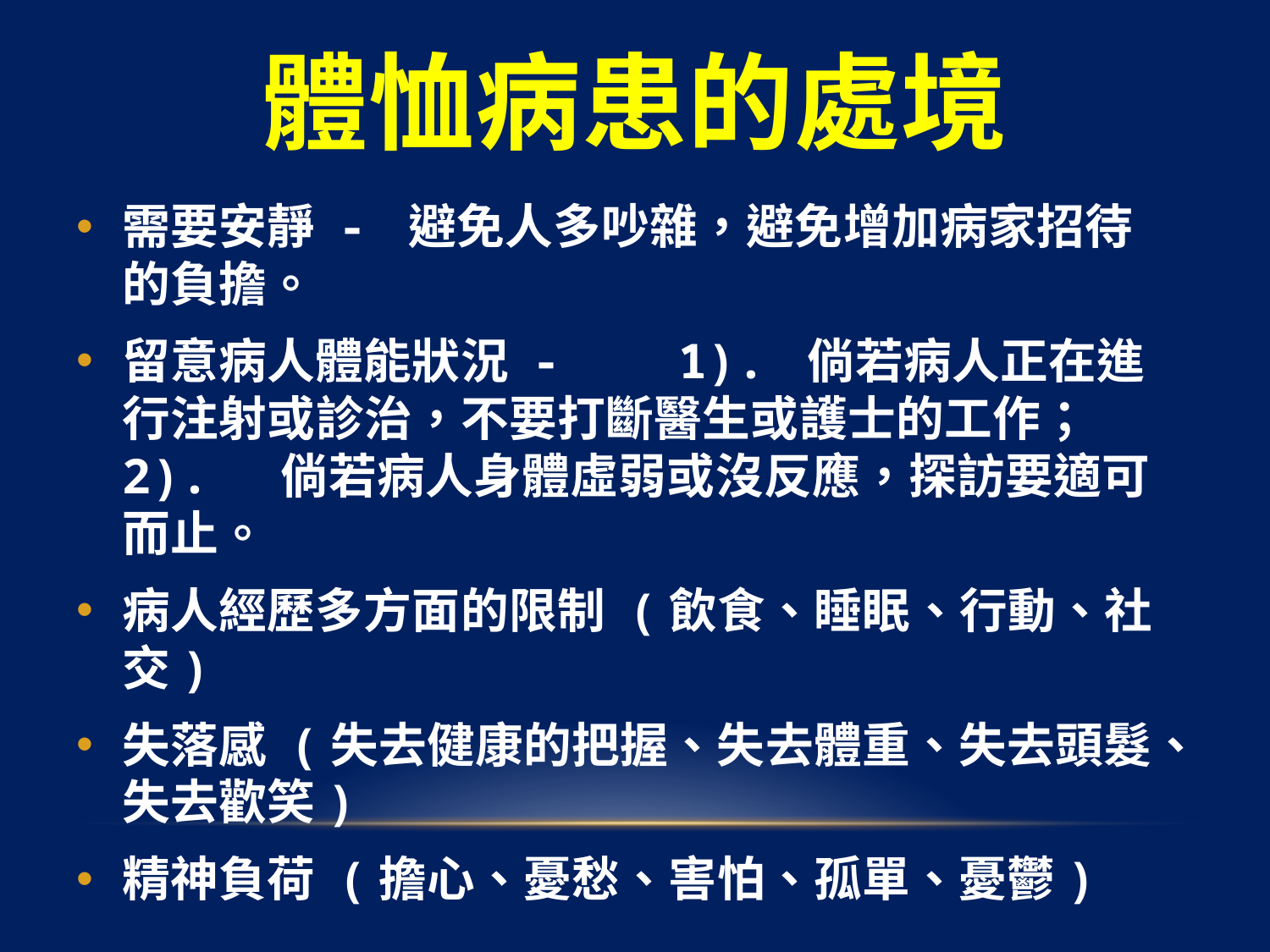

# 體恤病患的處境
需要安靜 - 避免人多吵雜，避免增加病家招待的負擔。
留意病人體能狀況 -    1). 倘若病人正在進行注射或診治，不要打斷醫生或護士的工作；    2).  倘若病人身體虛弱或沒反應，探訪要適可而止。
病人經歷多方面的限制 (飲食、睡眠、行動、社交)
失落感 (失去健康的把握、失去體重、失去頭髮、失去歡笑)
精神負荷 (擔心、憂愁、害怕、孤單、憂鬱)